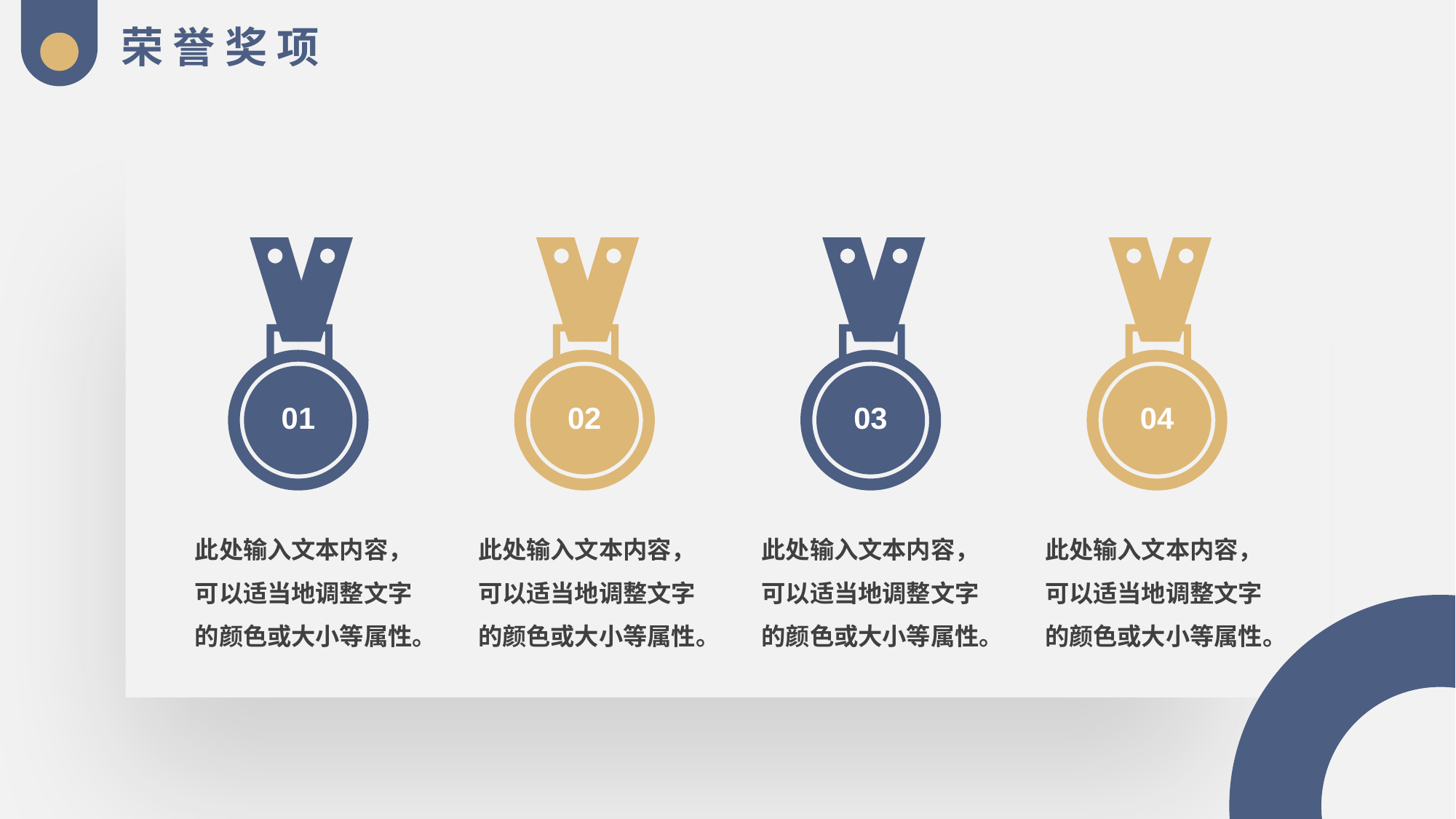

荣 誉 奖 项

01

02

03

04
此处输入文本内容，可以适当地调整文字的颜色或大小等属性。
此处输入文本内容，可以适当地调整文字的颜色或大小等属性。
此处输入文本内容，可以适当地调整文字的颜色或大小等属性。
此处输入文本内容，可以适当地调整文字的颜色或大小等属性。